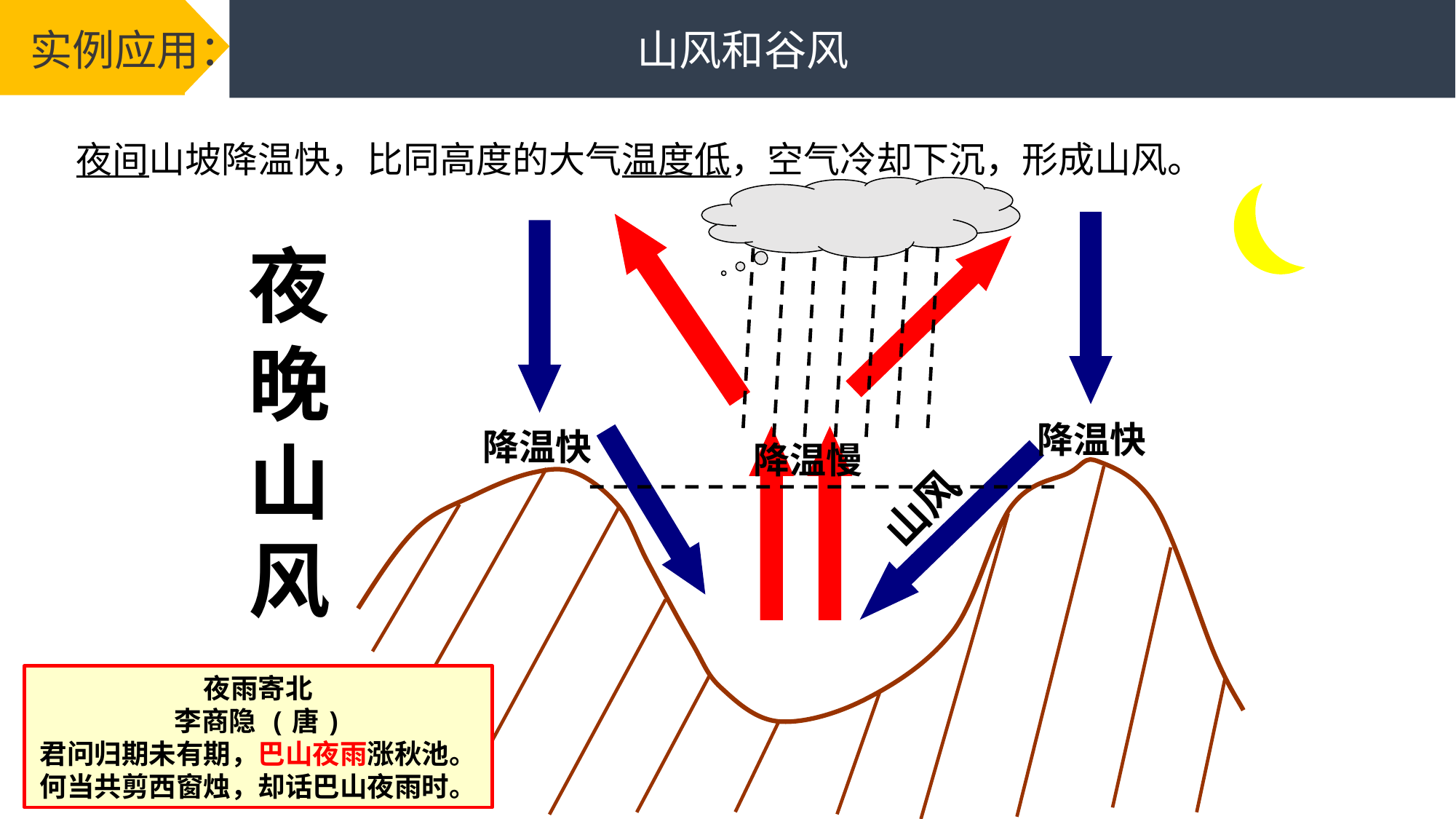

实例应用：
山风和谷风
夜间山坡降温快，比同高度的大气温度低，空气冷却下沉，形成山风。

夜晚山风

降温快

降温快

降温慢

山风

夜雨寄北
李商隐 (唐)
君问归期未有期，巴山夜雨涨秋池。
何当共剪西窗烛，却话巴山夜雨时。